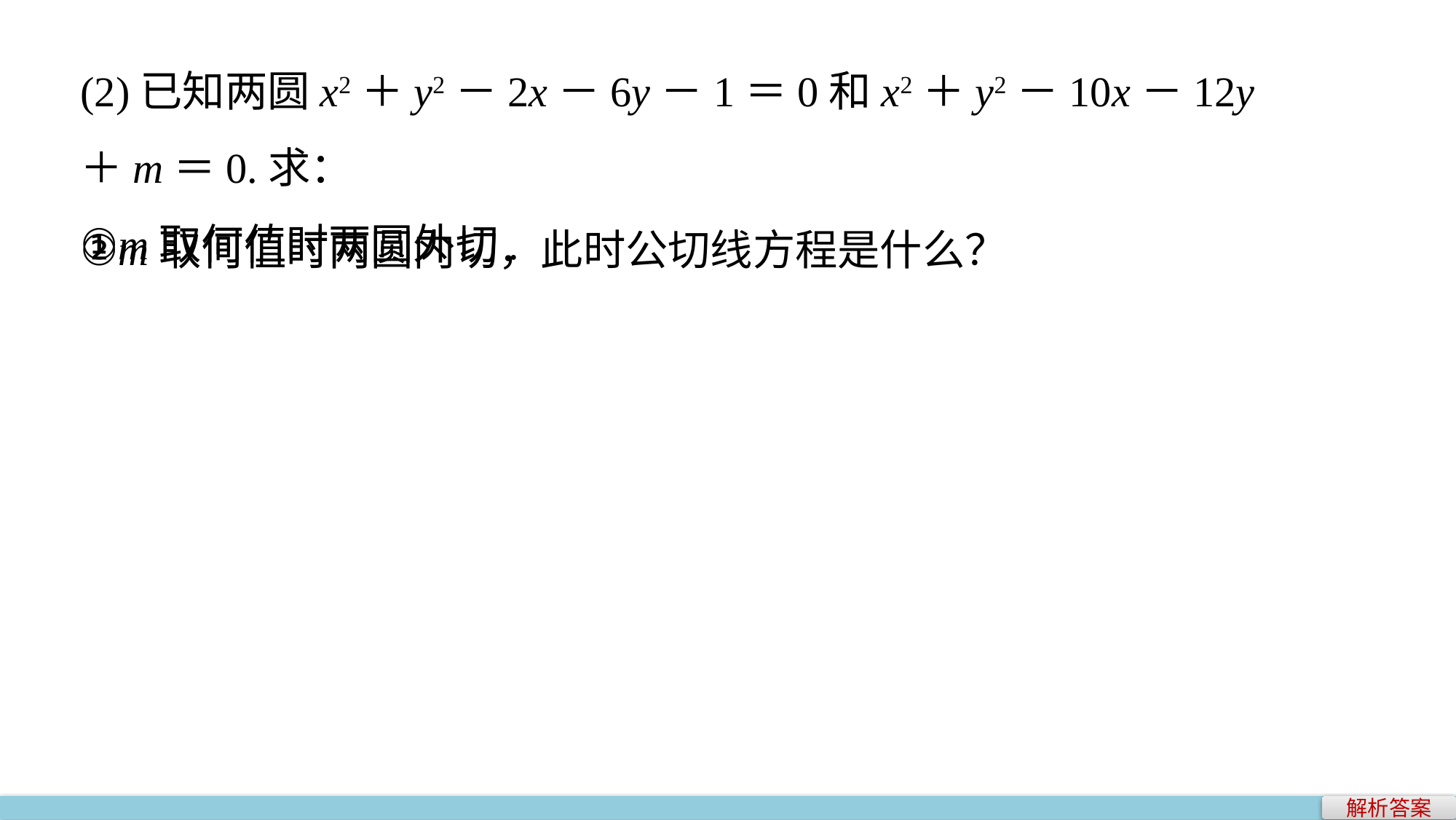

(2)已知两圆x2＋y2－2x－6y－1＝0和x2＋y2－10x－12y＋m＝0.求：
①m取何值时两圆外切.
②m取何值时两圆内切，此时公切线方程是什么？

解析答案